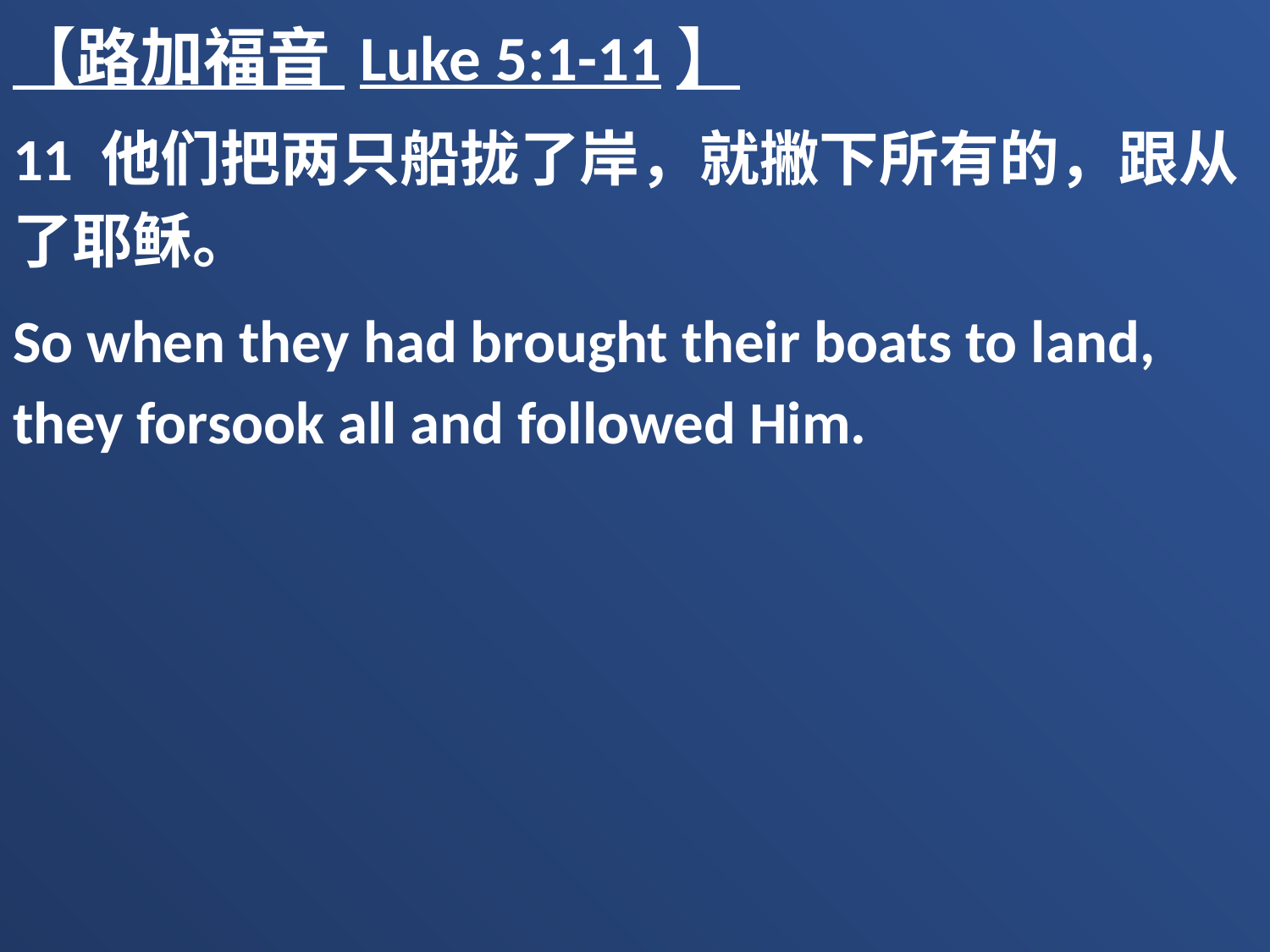

【路加福音 Luke 5:1-11】
11 他们把两只船拢了岸，就撇下所有的，跟从了耶稣。
So when they had brought their boats to land, they forsook all and followed Him.